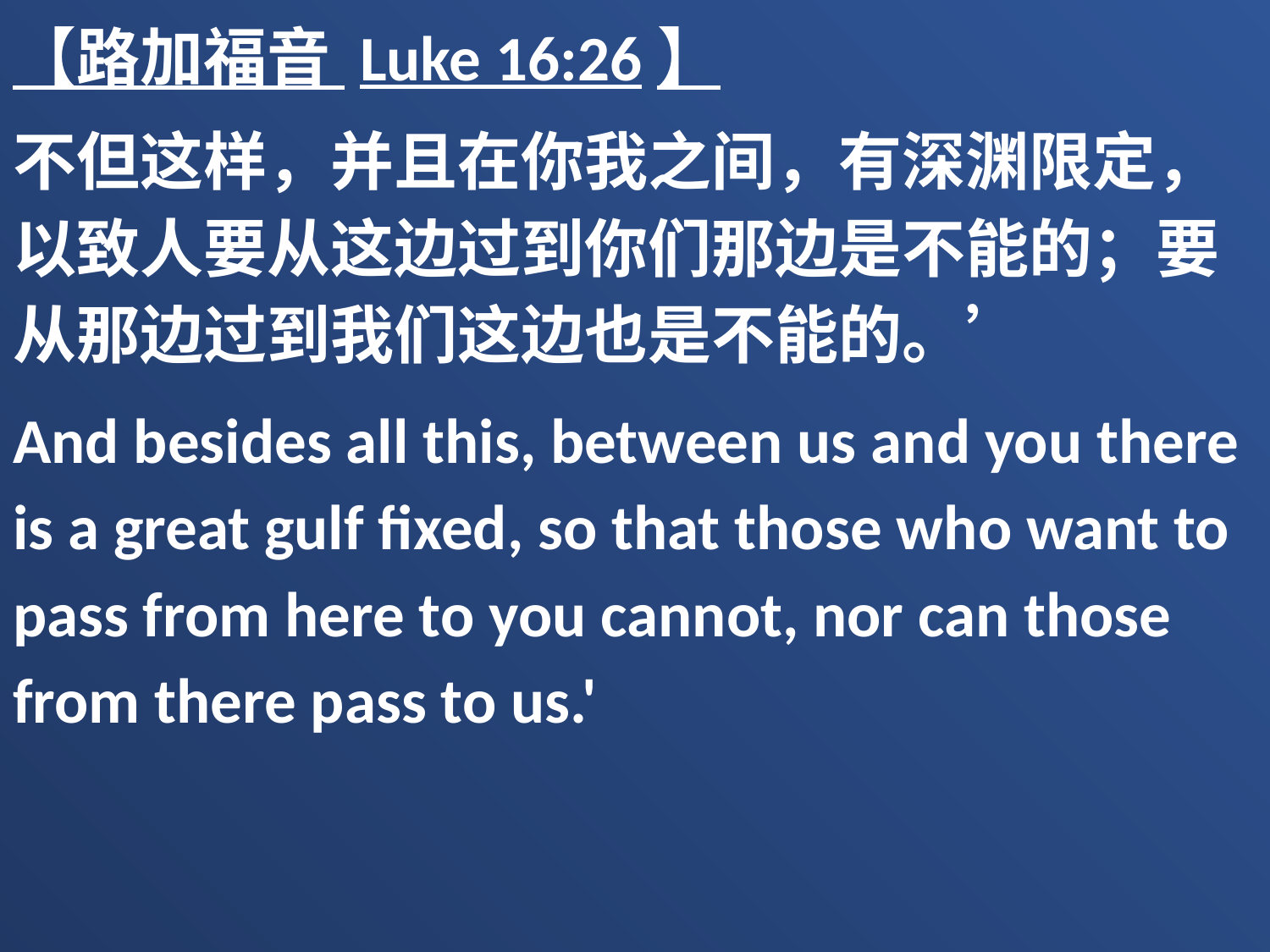

【路加福音 Luke 16:26】
不但这样，并且在你我之间，有深渊限定，以致人要从这边过到你们那边是不能的；要从那边过到我们这边也是不能的。’
And besides all this, between us and you there is a great gulf fixed, so that those who want to pass from here to you cannot, nor can those from there pass to us.'